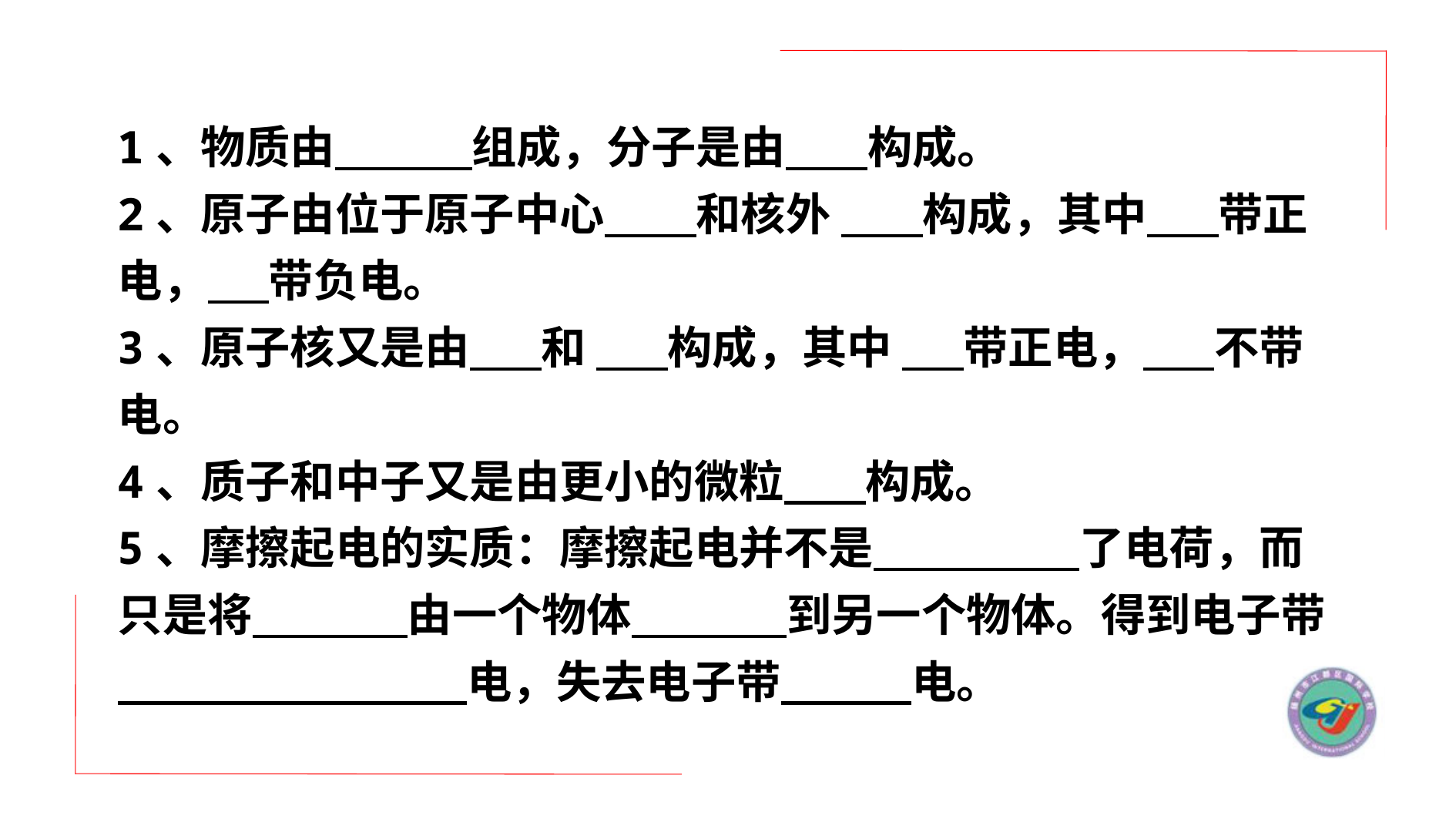

1、物质由         　组成，分子是由        构成。
2、原子由位于原子中心         和核外         构成，其中       带正电，      带负电。
3、原子核又是由       和        构成，其中       带正电，       不带电。
4、质子和中子又是由更小的微粒        构成。
5、摩擦起电的实质：摩擦起电并不是　       　　了电荷，而只是将　　  　由一个物体　　  　到另一个物体。得到电子带　　  　                   电，失去电子带　    　电。